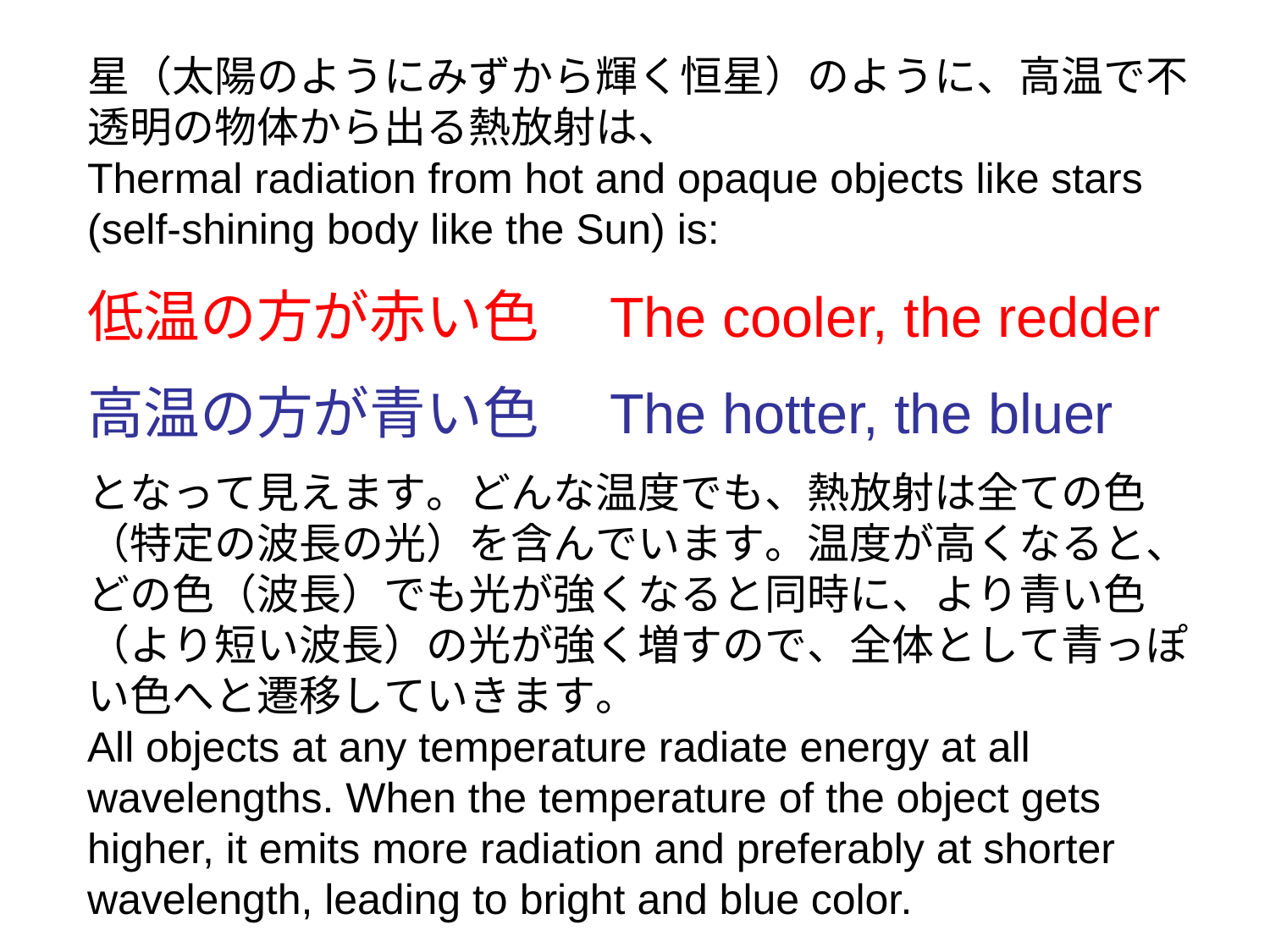

星（太陽のようにみずから輝く恒星）のように、高温で不透明の物体から出る熱放射は、
Thermal radiation from hot and opaque objects like stars (self-shining body like the Sun) is:
低温の方が赤い色  The cooler, the redder
高温の方が青い色  The hotter, the bluer
となって見えます。どんな温度でも、熱放射は全ての色（特定の波長の光）を含んでいます。温度が高くなると、どの色（波長）でも光が強くなると同時に、より青い色（より短い波長）の光が強く増すので、全体として青っぽい色へと遷移していきます。
All objects at any temperature radiate energy at all wavelengths. When the temperature of the object gets higher, it emits more radiation and preferably at shorter wavelength, leading to bright and blue color.